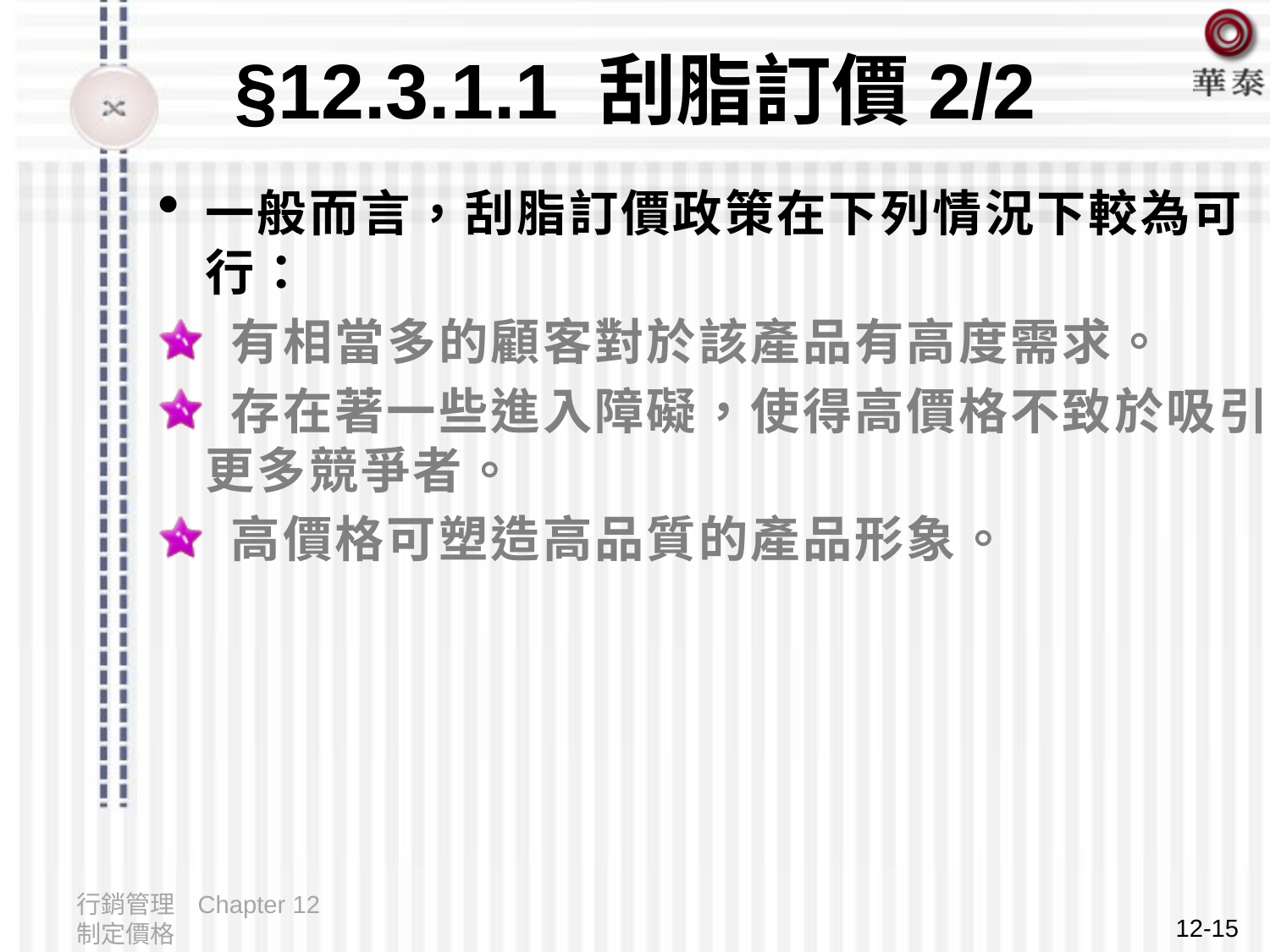

# §12.3.1.1 刮脂訂價2/2
一般而言，刮脂訂價政策在下列情況下較為可行：
 有相當多的顧客對於該產品有高度需求。
 存在著一些進入障礙，使得高價格不致於吸引更多競爭者。
 高價格可塑造高品質的產品形象。
行銷管理   Chapter 12   制定價格
12-15